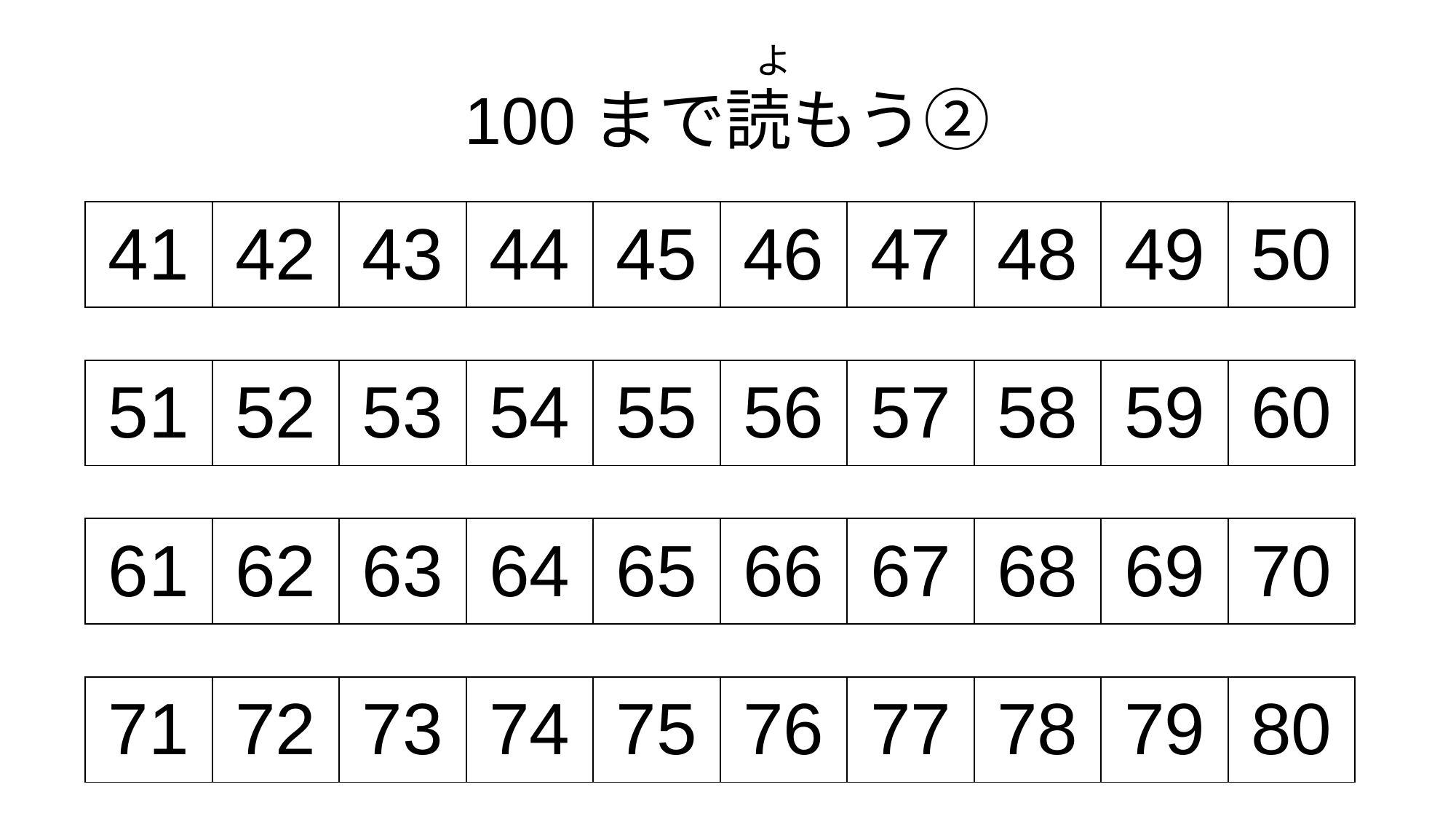

よ
# 100まで読もう②
| 41 | 42 | 43 | 44 | 45 | 46 | 47 | 48 | 49 | 50 |
| --- | --- | --- | --- | --- | --- | --- | --- | --- | --- |
| 51 | 52 | 53 | 54 | 55 | 56 | 57 | 58 | 59 | 60 |
| --- | --- | --- | --- | --- | --- | --- | --- | --- | --- |
| 61 | 62 | 63 | 64 | 65 | 66 | 67 | 68 | 69 | 70 |
| --- | --- | --- | --- | --- | --- | --- | --- | --- | --- |
| 71 | 72 | 73 | 74 | 75 | 76 | 77 | 78 | 79 | 80 |
| --- | --- | --- | --- | --- | --- | --- | --- | --- | --- |